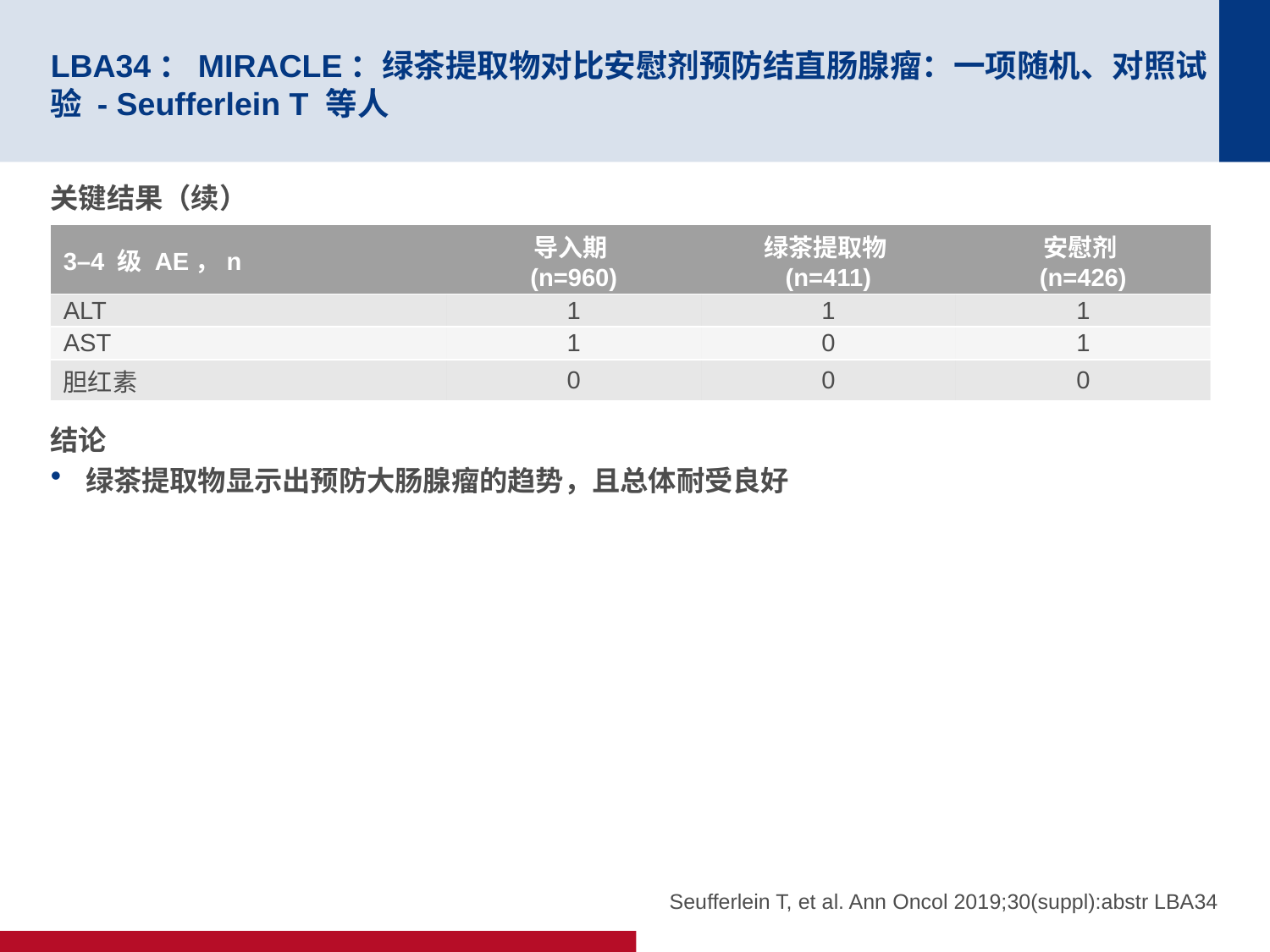

# LBA34：MIRACLE：绿茶提取物对比安慰剂预防结直肠腺瘤：一项随机、对照试验 - Seufferlein T 等人
关键结果（续）
结论
绿茶提取物显示出预防大肠腺瘤的趋势，且总体耐受良好
| 3–4 级 AE，n | 导入期 (n=960) | 绿茶提取物 (n=411) | 安慰剂 (n=426) |
| --- | --- | --- | --- |
| ALT | 1 | 1 | 1 |
| AST | 1 | 0 | 1 |
| 胆红素 | 0 | 0 | 0 |
Seufferlein T, et al. Ann Oncol 2019;30(suppl):abstr LBA34